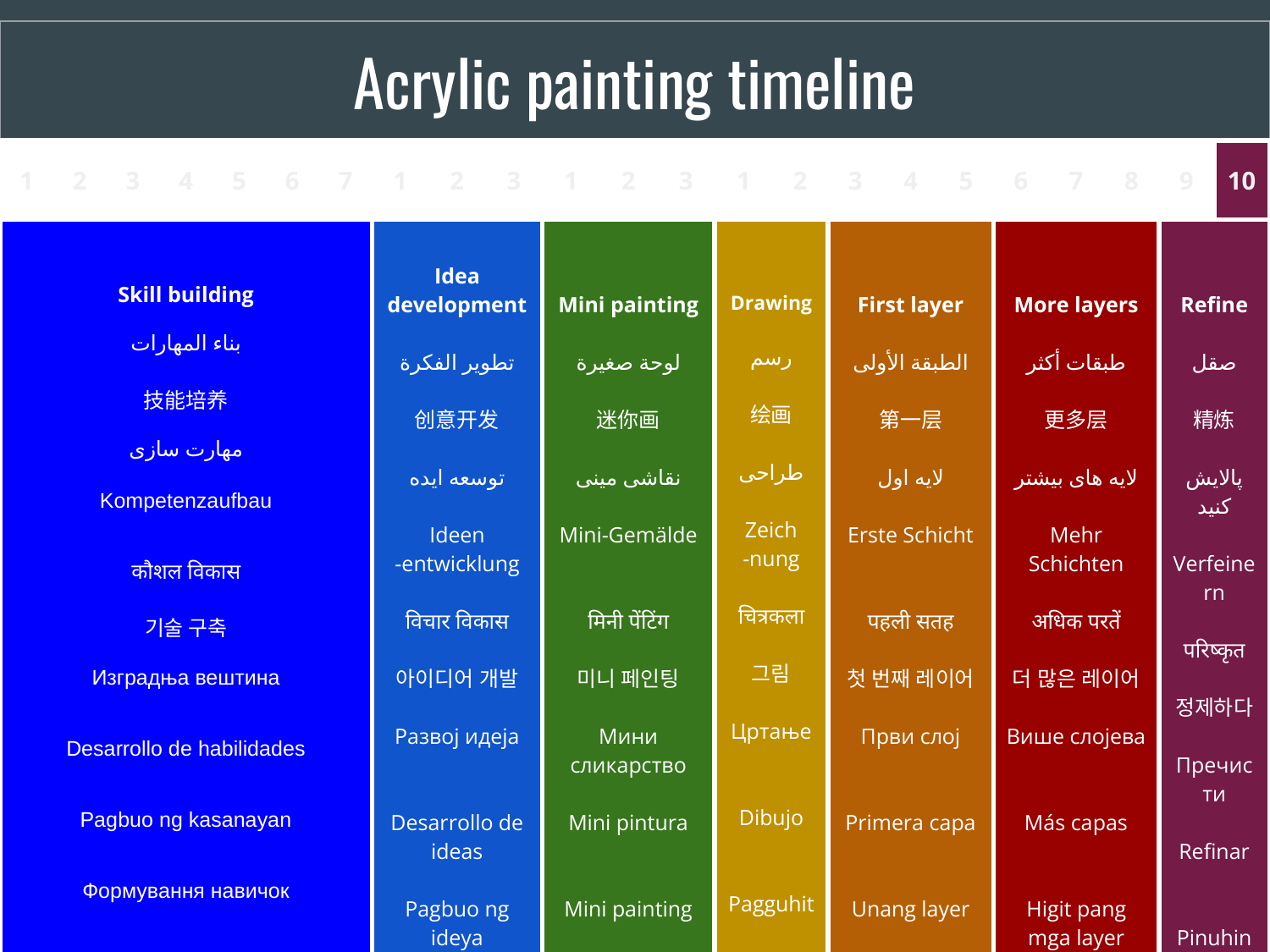

| Acrylic painting timeline |  |  |  |  |  |  |  |  |  |  |  |  |  |  |  |  |  |  |  |  |  |  |
| --- | --- | --- | --- | --- | --- | --- | --- | --- | --- | --- | --- | --- | --- | --- | --- | --- | --- | --- | --- | --- | --- | --- |
| 1 | 2 | 3 | 4 | 5 | 6 | 7 | 1 | 2 | 3 | 1 | 2 | 3 | 1 | 2 | 3 | 4 | 5 | 6 | 7 | 8 | 9 | 10 |
| Skill building بناء المهارات 技能培养 مهارت سازی Kompetenzaufbau कौशल विकास 기술 구축 Изградња вештина Desarrollo de habilidades Pagbuo ng kasanayan Формування навичок |  |  |  |  |  |  | Idea development تطوير الفكرة 创意开发 توسعه ایده Ideen -entwicklung विचार विकास 아이디어 개발 Развој идеја Desarrollo de ideas Pagbuo ng ideya Розвиток ідеї |  |  | Mini painting لوحة صغيرة 迷你画 نقاشی مینی Mini-Gemälde मिनी पेंटिंग 미니 페인팅 Мини сликарство Mini pintura Mini painting Міні живопис |  |  | Drawing رسم 绘画 طراحی Zeich -nung चित्रकला 그림 Цртање Dibujo Pagguhit Малювання |  | First layer الطبقة الأولى 第一层 لایه اول Erste Schicht पहली सतह 첫 번째 레이어 Први слој Primera capa Unang layer Перший шар |  |  | More layers طبقات أكثر 更多层 لایه های بیشتر Mehr Schichten अधिक परतें 더 많은 레이어 Више слојева Más capas Higit pang mga layer Більше шарів |  |  | Refine صقل 精炼 پالایش کنید Verfeinern परिष्कृत 정제하다 Пречисти Refinar Pinuhin Уточніть |  |